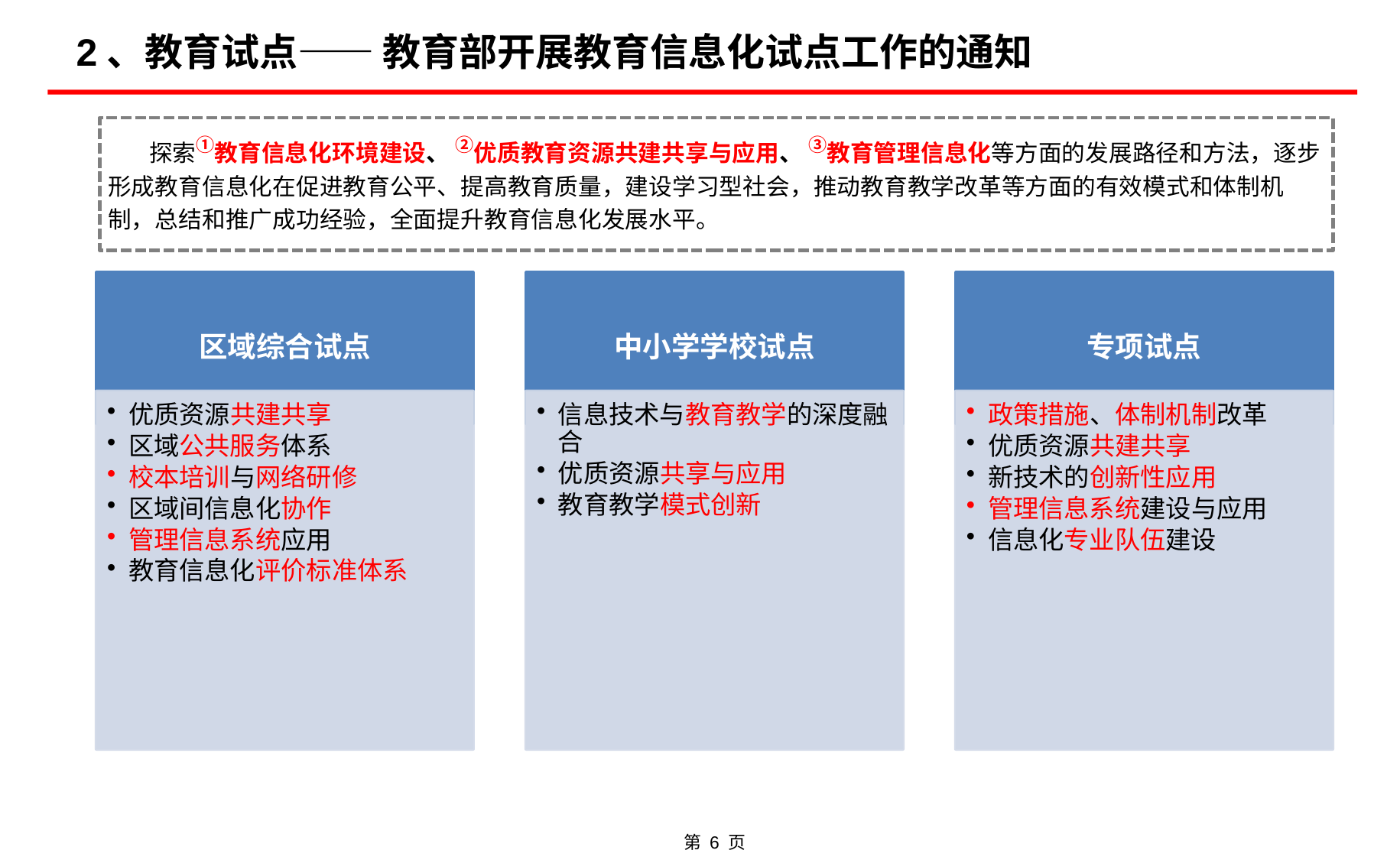

# 2、教育试点—— 教育部开展教育信息化试点工作的通知
探索①教育信息化环境建设、 ②优质教育资源共建共享与应用、 ③教育管理信息化等方面的发展路径和方法，逐步形成教育信息化在促进教育公平、提高教育质量，建设学习型社会，推动教育教学改革等方面的有效模式和体制机制，总结和推广成功经验，全面提升教育信息化发展水平。
区域综合试点
优质资源共建共享
区域公共服务体系
校本培训与网络研修
区域间信息化协作
管理信息系统应用
教育信息化评价标准体系
中小学学校试点
信息技术与教育教学的深度融合
优质资源共享与应用
教育教学模式创新
专项试点
政策措施、体制机制改革
优质资源共建共享
新技术的创新性应用
管理信息系统建设与应用
信息化专业队伍建设